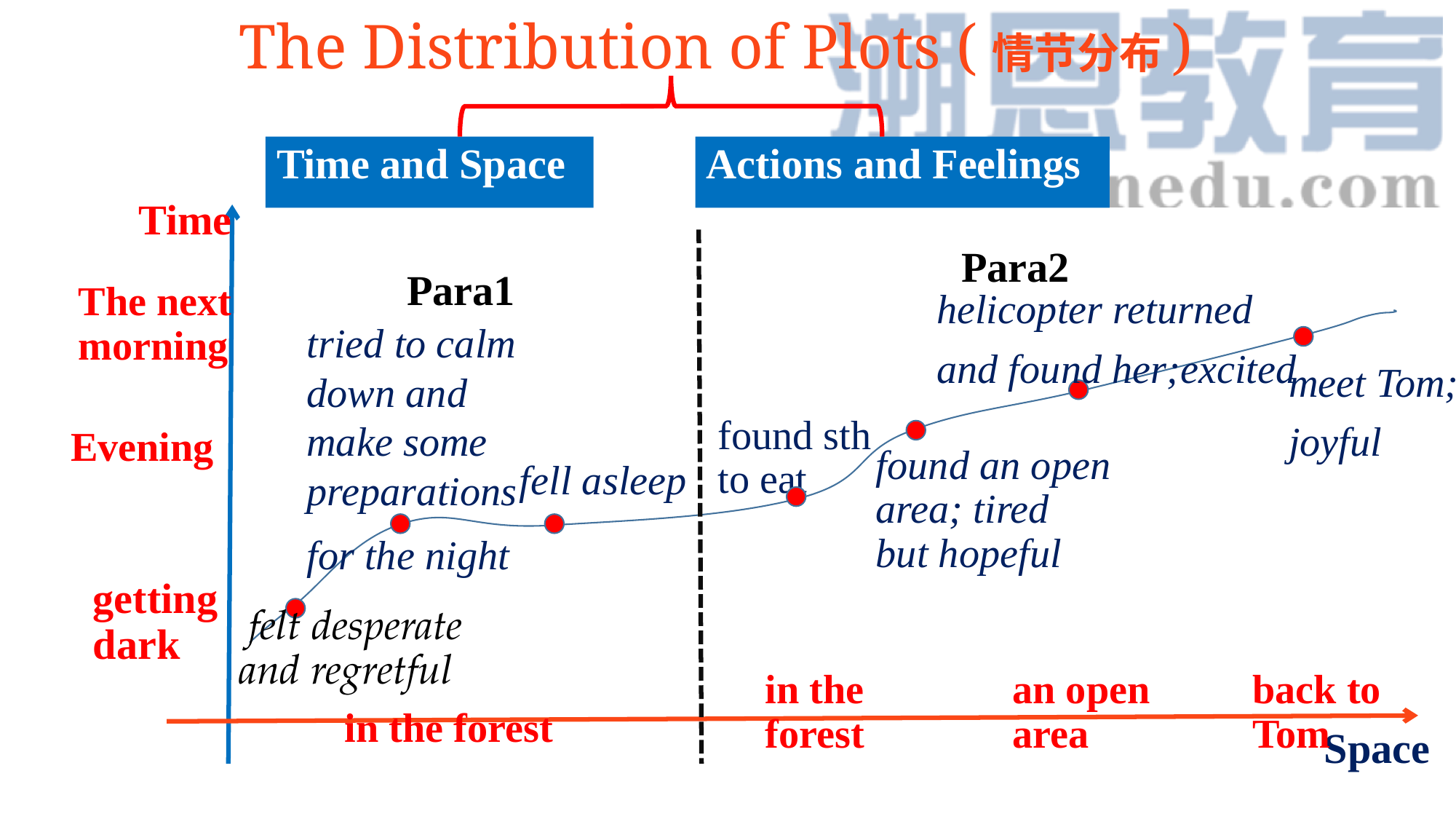

# The Distribution of Plots (情节分布)
Time and Space
Actions and Feelings
Time
Para2
Para1
The next morning
helicopter returned
and found her;excited

tried to calm down and make some preparations
for the night

meet Tom;
joyful

found sth to eat
Evening

found an open area; tired but hopeful
fell asleep

getting dark
 felt desperate and regretful

in the forest
an open area
back to Tom
in the forest
Space